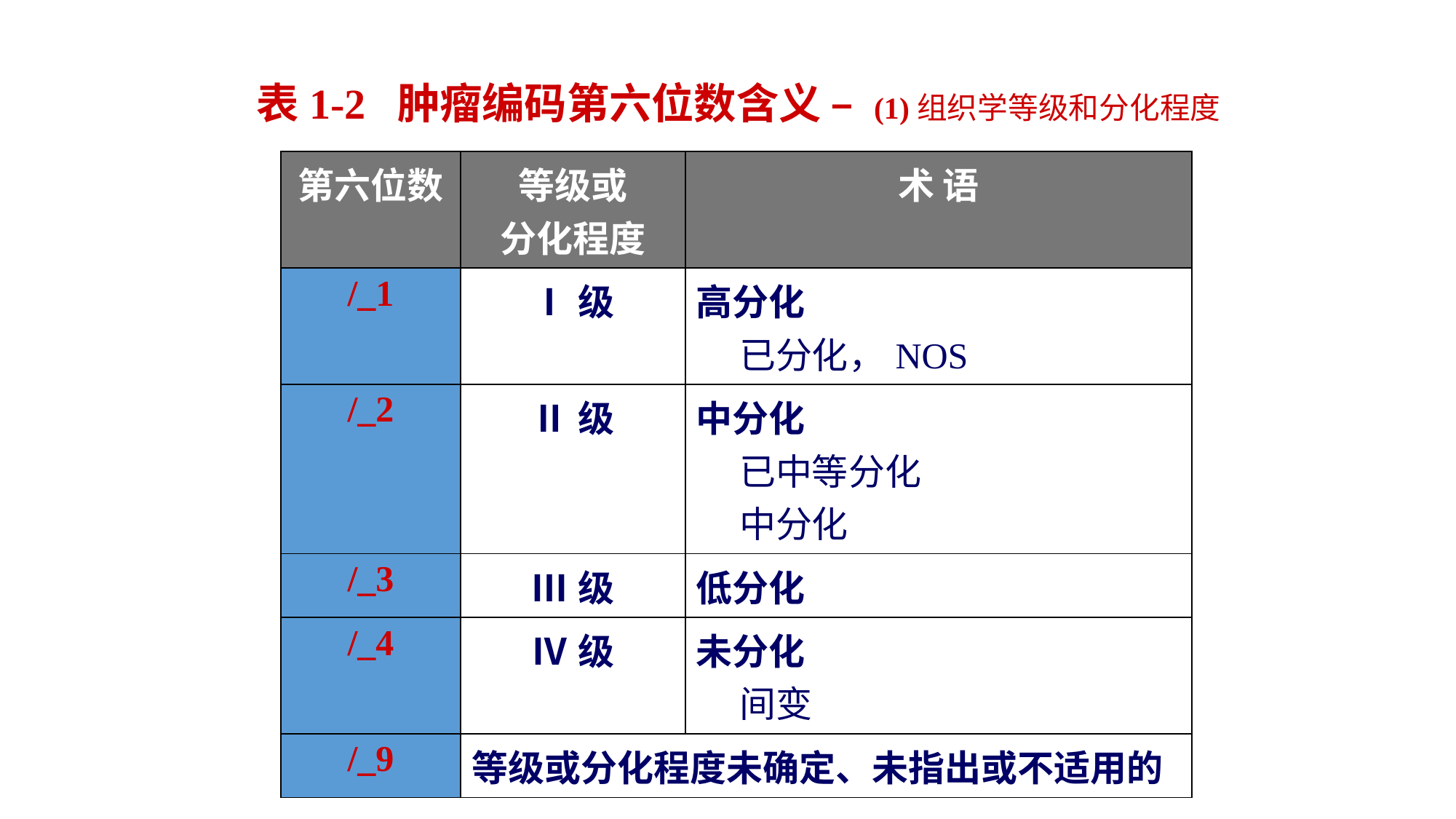

表1-2  肿瘤编码第六位数含义 – (1)组织学等级和分化程度

| 第六位数 | 等级或 分化程度 | 术 语 |
| --- | --- | --- |
| /\_1 | Ⅰ级 | 高分化 已分化，NOS |
| /\_2 | Ⅱ级 | 中分化 已中等分化 中分化 |
| /\_3 | Ⅲ级 | 低分化 |
| /\_4 | Ⅳ级 | 未分化 间变 |
| /\_9 | 等级或分化程度未确定、未指出或不适用的 |  |